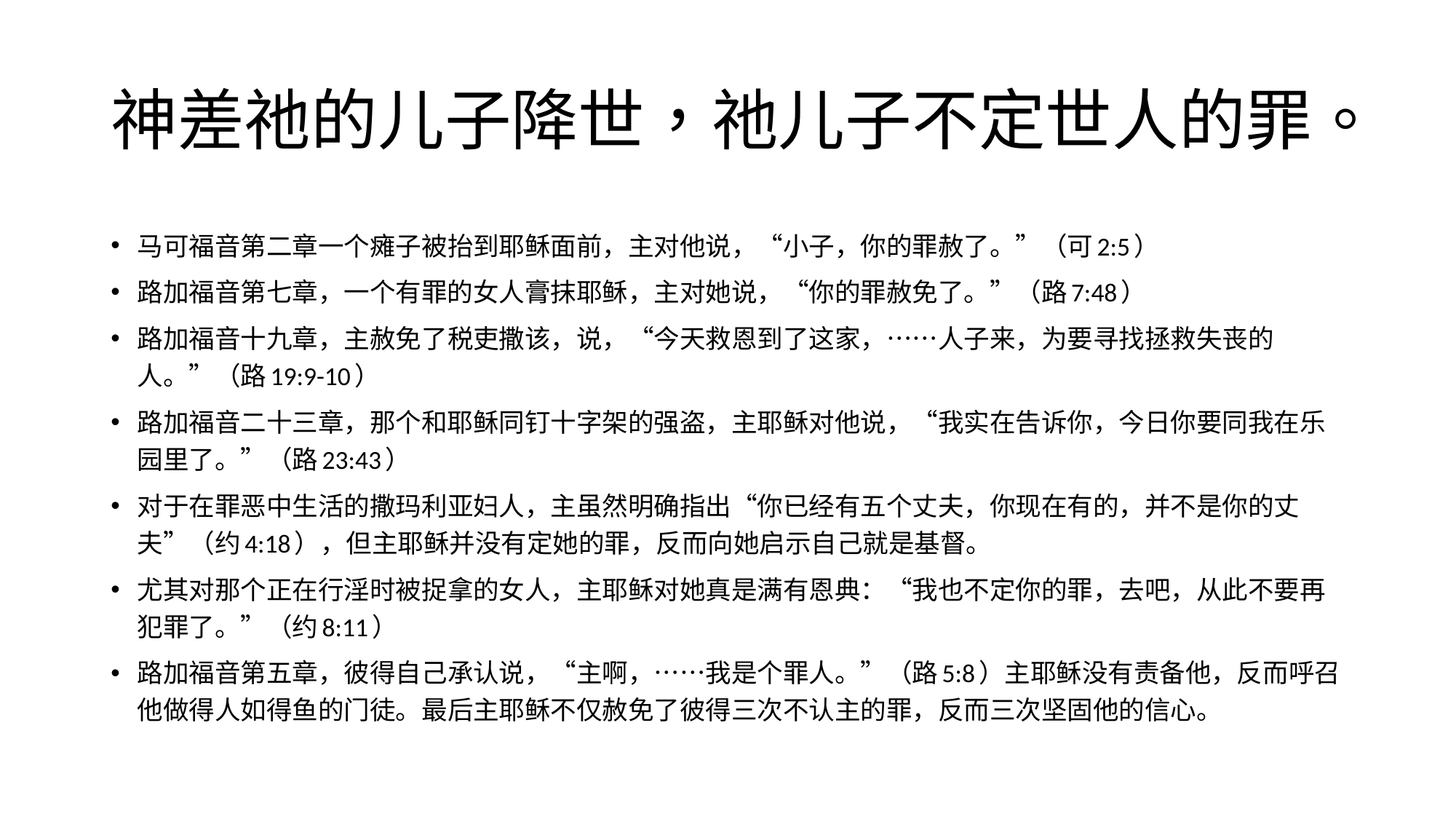

# 神差祂的儿子降世，祂儿子不定世人的罪。
马可福音第二章一个瘫子被抬到耶稣面前，主对他说，“小子，你的罪赦了。”（可2:5）
路加福音第七章，一个有罪的女人膏抹耶稣，主对她说，“你的罪赦免了。”（路7:48）
路加福音十九章，主赦免了税吏撒该，说，“今天救恩到了这家，……人子来，为要寻找拯救失丧的人。”（路19:9-10）
路加福音二十三章，那个和耶稣同钉十字架的强盗，主耶稣对他说，“我实在告诉你，今日你要同我在乐园里了。”（路23:43）
对于在罪恶中生活的撒玛利亚妇人，主虽然明确指出“你已经有五个丈夫，你现在有的，并不是你的丈夫”（约4:18），但主耶稣并没有定她的罪，反而向她启示自己就是基督。
尤其对那个正在行淫时被捉拿的女人，主耶稣对她真是满有恩典：“我也不定你的罪，去吧，从此不要再犯罪了。”（约8:11）
路加福音第五章，彼得自己承认说，“主啊，……我是个罪人。”（路5:8）主耶稣没有责备他，反而呼召他做得人如得鱼的门徒。最后主耶稣不仅赦免了彼得三次不认主的罪，反而三次坚固他的信心。